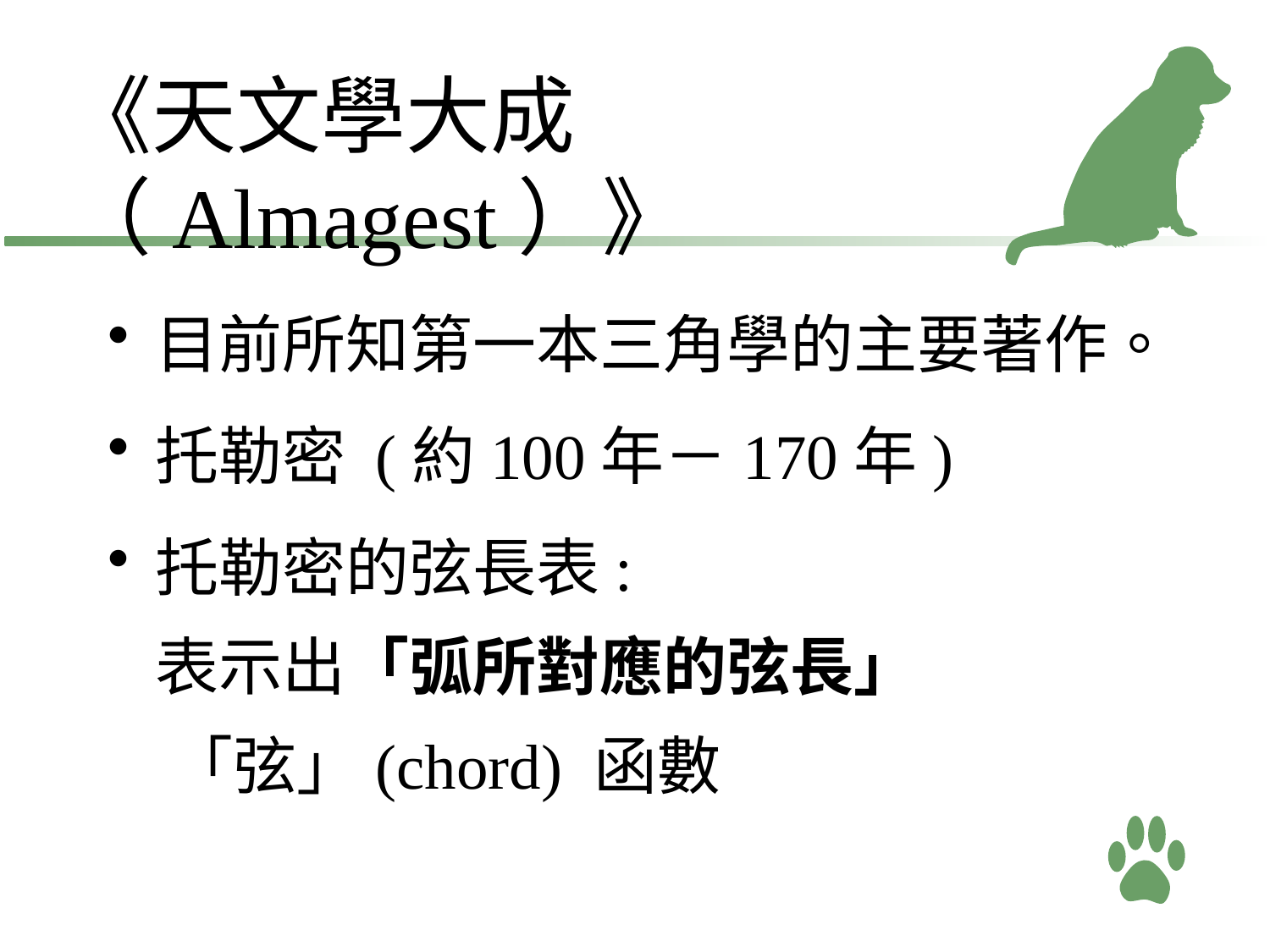

# 《天文學大成（Almagest）》
目前所知第一本三角學的主要著作。
托勒密 (約100年－170年)
托勒密的弦長表:
表示出「弧所對應的弦長」
 「弦」(chord) 函數